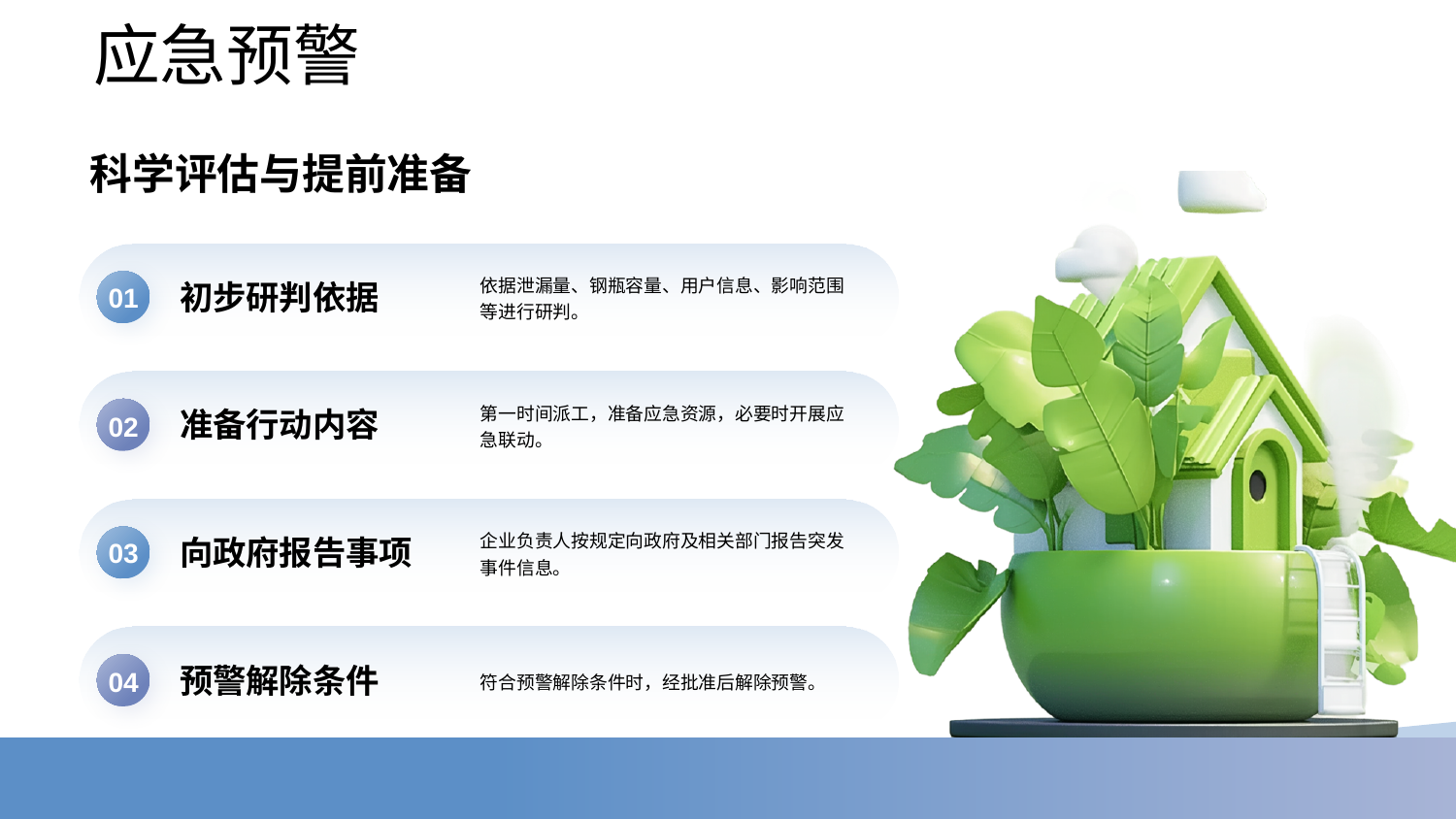

应急预警
科学评估与提前准备

初步研判依据
依据泄漏量、钢瓶容量、用户信息、影响范围等进行研判。
01

准备行动内容
第一时间派工，准备应急资源，必要时开展应急联动。
02

向政府报告事项
企业负责人按规定向政府及相关部门报告突发事件信息。
03

预警解除条件
符合预警解除条件时，经批准后解除预警。
04